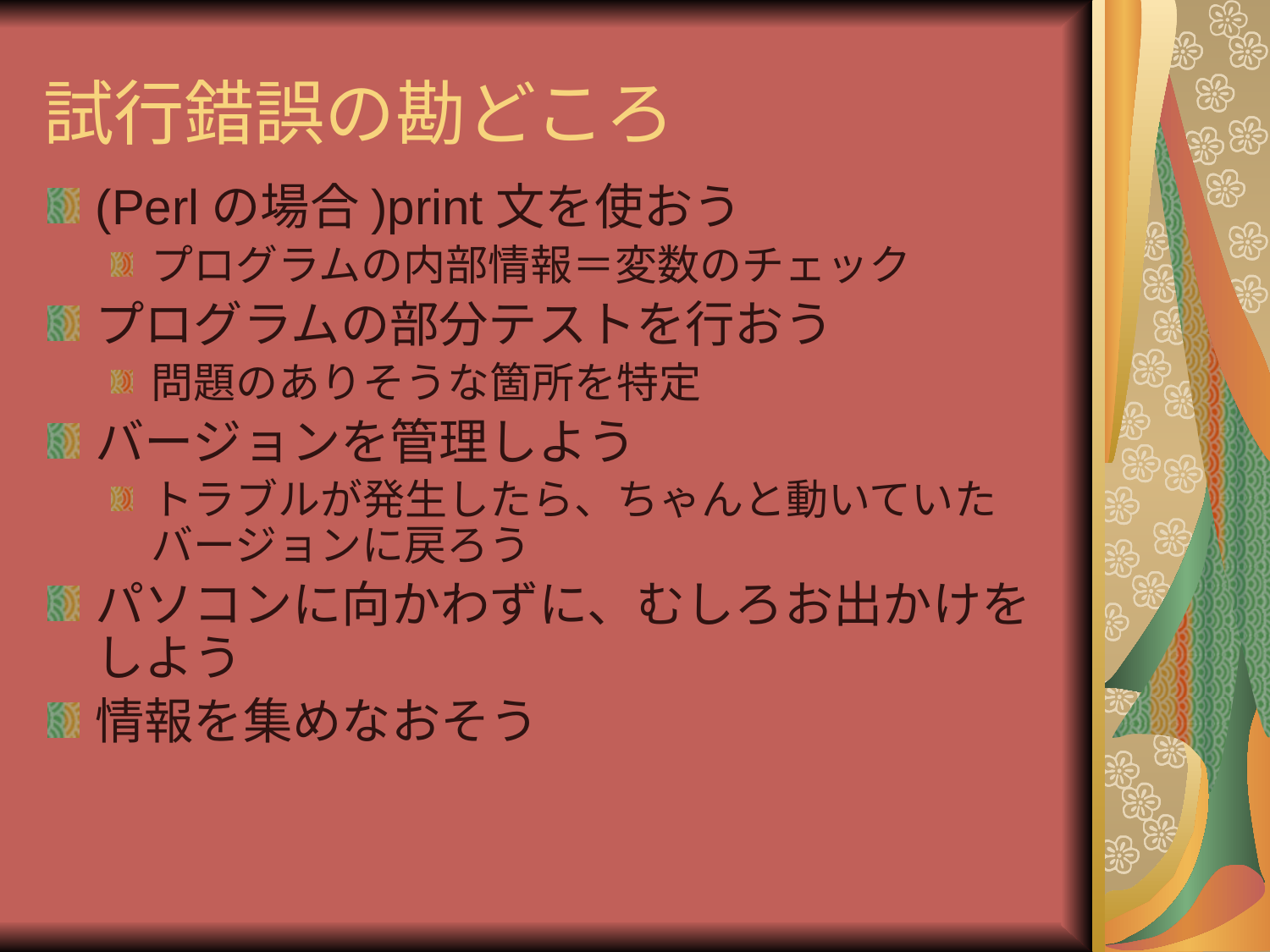

# 試行錯誤の勘どころ
(Perlの場合)print文を使おう
プログラムの内部情報＝変数のチェック
プログラムの部分テストを行おう
問題のありそうな箇所を特定
バージョンを管理しよう
トラブルが発生したら、ちゃんと動いていたバージョンに戻ろう
パソコンに向かわずに、むしろお出かけをしよう
情報を集めなおそう